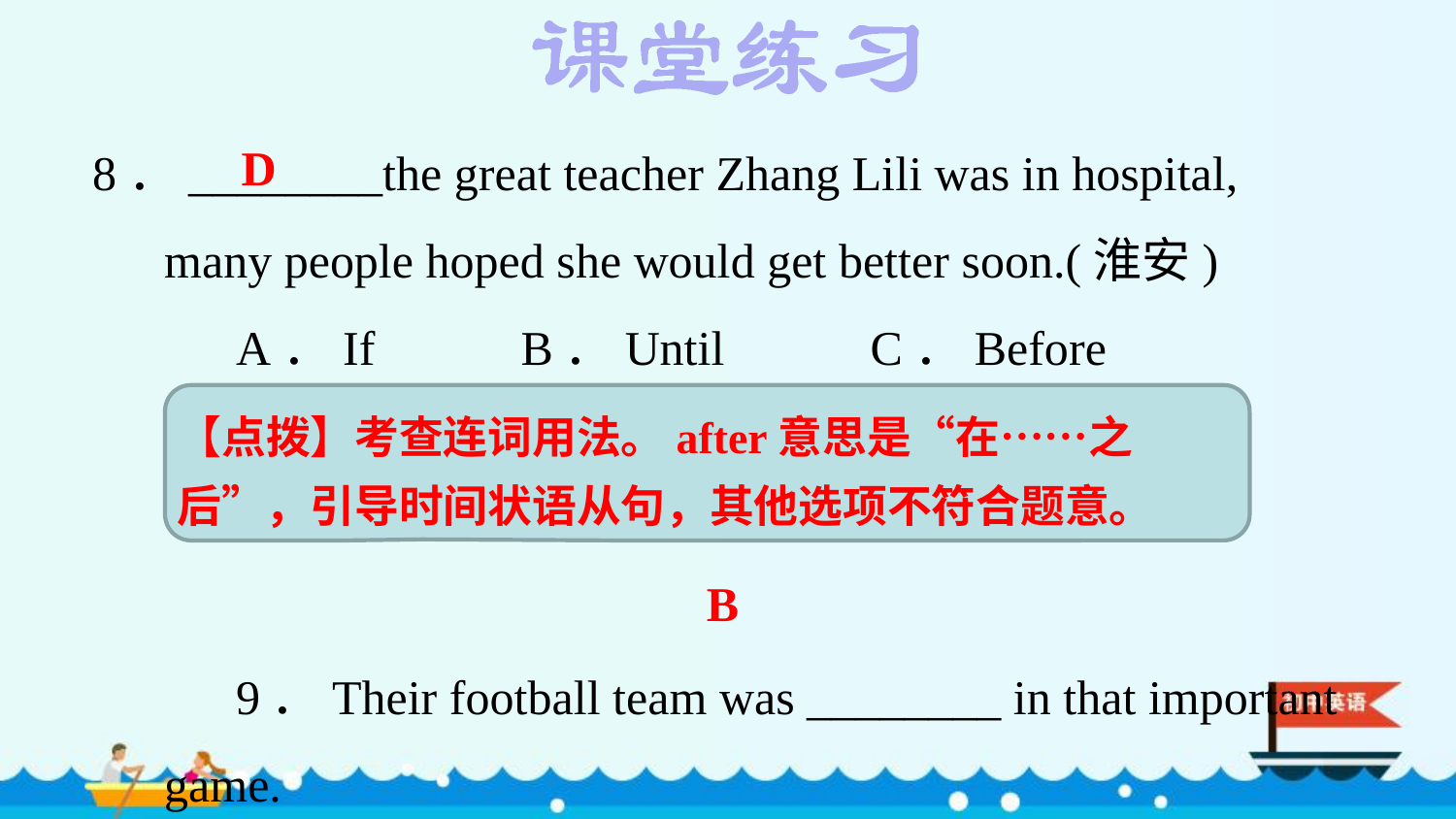

8．________the great teacher Zhang Lili was in hospital, many people hoped she would get better soon.(淮安)
A．If            B．Until            C．Before             D．After

9．Their football team was ________ in that important game.
A．won  　　B．beaten  　　C．failed(威海)
D

【点拨】考查连词用法。after意思是“在……之后”，引导时间状语从句，其他选项不符合题意。
B